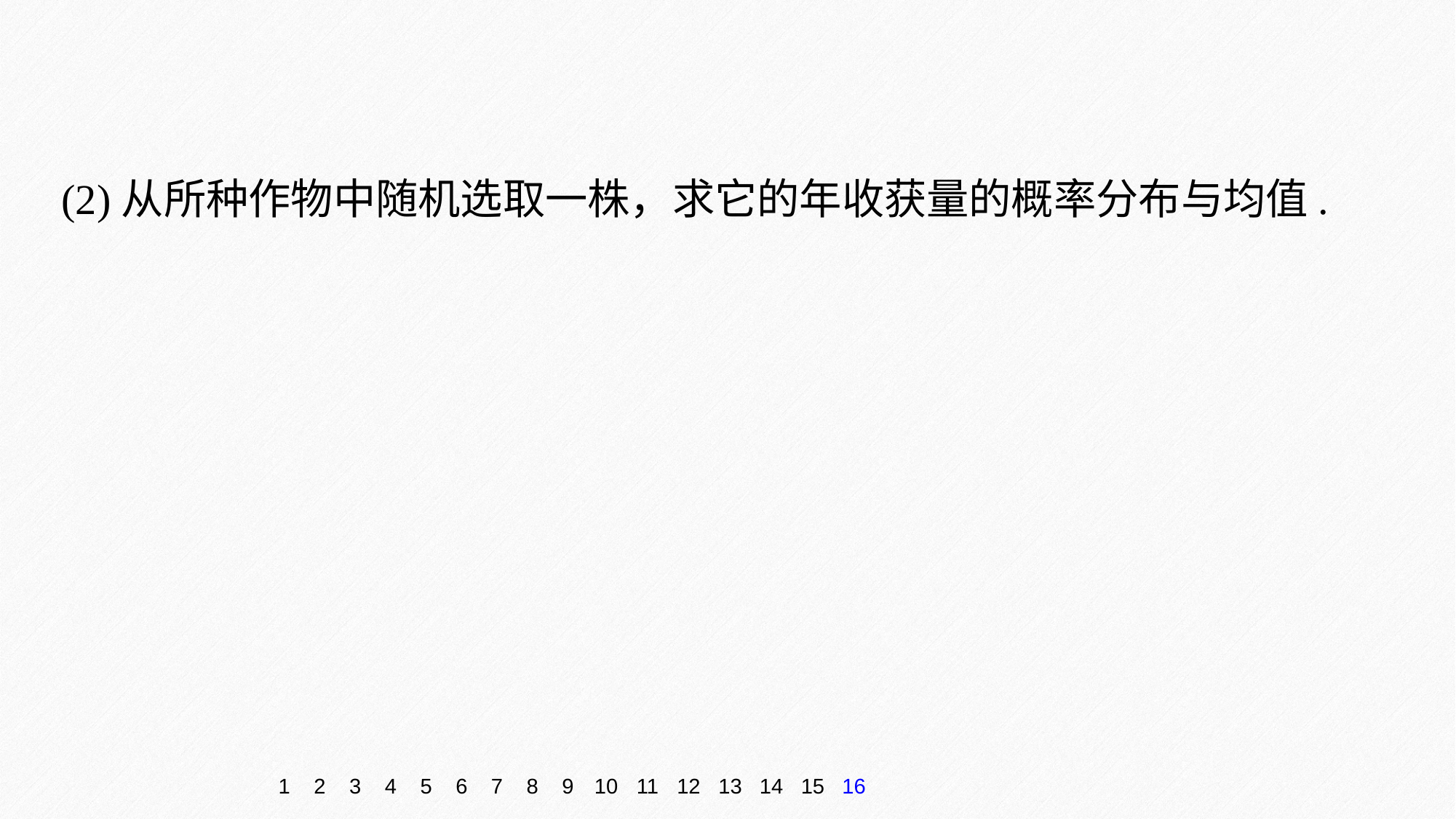

(2)从所种作物中随机选取一株，求它的年收获量的概率分布与均值.
1
2
3
4
5
6
7
8
9
10
11
12
13
14
15
16